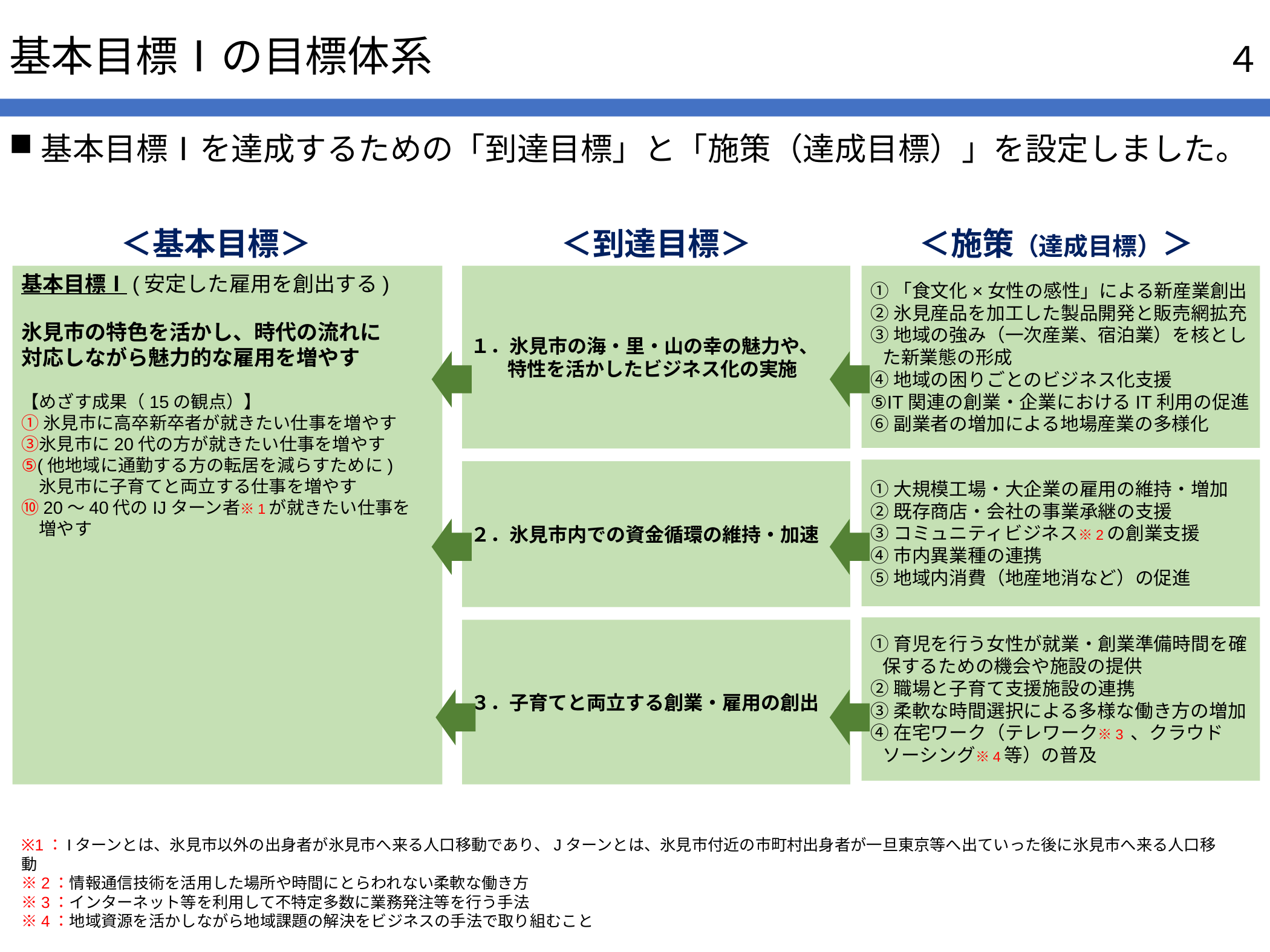

４
# 基本目標Ⅰの目標体系
基本目標Ⅰを達成するための「到達目標」と「施策（達成目標）」を設定しました。
＜基本目標＞
＜到達目標＞
＜施策（達成目標）＞
基本目標Ⅰ(安定した雇用を創出する)

氷見市の特色を活かし、時代の流れに
対応しながら魅力的な雇用を増やす

【めざす成果（15の観点）】
①氷見市に高卒新卒者が就きたい仕事を増やす
③氷見市に20代の方が就きたい仕事を増やす
⑤(他地域に通勤する方の転居を減らすために)
　氷見市に子育てと両立する仕事を増やす
⑩20～40代のIJターン者※1が就きたい仕事を
　増やす

①「食文化×女性の感性」による新産業創出
②氷見産品を加工した製品開発と販売網拡充
③地域の強み（一次産業、宿泊業）を核とした新業態の形成
④地域の困りごとのビジネス化支援
⑤IT関連の創業・企業におけるIT利用の促進
⑥副業者の増加による地場産業の多様化
１．氷見市の海・里・山の幸の魅力や、
特性を活かしたビジネス化の実施

①大規模工場・大企業の雇用の維持・増加
②既存商店・会社の事業承継の支援
③コミュニティビジネス※2の創業支援
④市内異業種の連携
⑤地域内消費（地産地消など）の促進
２．氷見市内での資金循環の維持・加速

①育児を行う女性が就業・創業準備時間を確保するための機会や施設の提供
②職場と子育て支援施設の連携
③柔軟な時間選択による多様な働き方の増加
④在宅ワーク（テレワーク※3 、クラウドソーシング※4等）の普及
３．子育てと両立する創業・雇用の創出

※1：Iターンとは、氷見市以外の出身者が氷見市へ来る人口移動であり、Jターンとは、氷見市付近の市町村出身者が一旦東京等へ出ていった後に氷見市へ来る人口移動
※2：情報通信技術を活用した場所や時間にとらわれない柔軟な働き方
※3：インターネット等を利用して不特定多数に業務発注等を行う手法
※4：地域資源を活かしながら地域課題の解決をビジネスの手法で取り組むこと